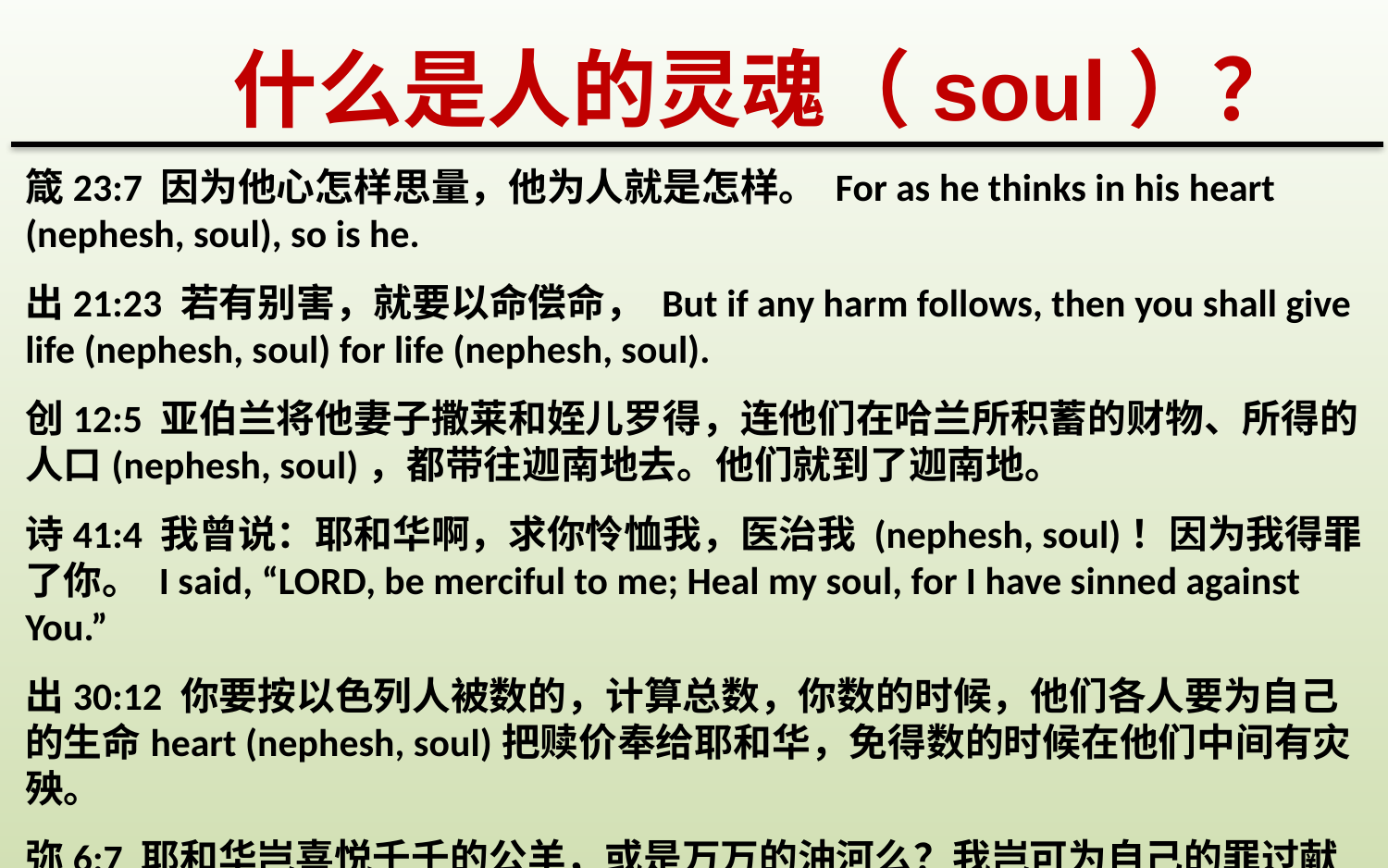

什么是人的灵魂（soul）？
箴23:7 因为他心怎样思量，他为人就是怎样。 For as he thinks in his heart (nephesh, soul), so is he.
出21:23 若有别害，就要以命偿命， But if any harm follows, then you shall give life (nephesh, soul) for life (nephesh, soul).
创12:5 亚伯兰将他妻子撒莱和姪儿罗得，连他们在哈兰所积蓄的财物、所得的人口(nephesh, soul)，都带往迦南地去。他们就到了迦南地。
诗41:4 我曾说：耶和华啊，求你怜恤我，医治我 (nephesh, soul)！因为我得罪了你。 I said, “LORD, be merciful to me; Heal my soul, for I have sinned against You.”
出30:12 你要按以色列人被数的，计算总数，你数的时候，他们各人要为自己的生命heart (nephesh, soul)把赎价奉给耶和华，免得数的时候在他们中间有灾殃。
弥6:7 耶和华岂喜悦千千的公羊，或是万万的油河么？我岂可为自己的罪过献我的长子么？为心中的罪恶 (the sin of my soul) 献我身所生的么？